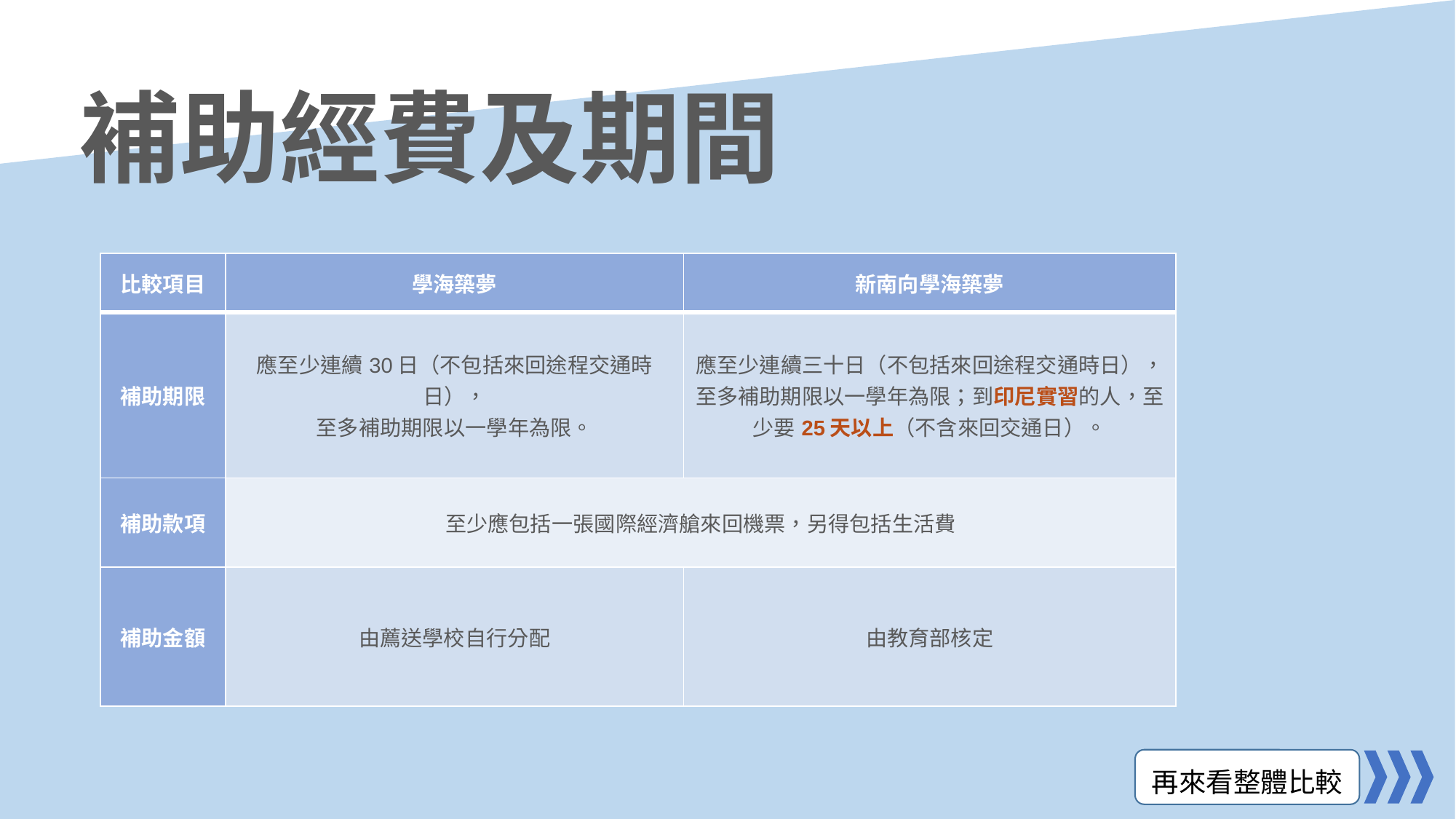

補助經費及期間
| 比較項目 | 學海築夢 | 新南向學海築夢 |
| --- | --- | --- |
| 補助期限 | 應至少連續30日（不包括來回途程交通時日）， 至多補助期限以一學年為限。 | 應至少連續三十日（不包括來回途程交通時日）， 至多補助期限以一學年為限；到印尼實習的人，至少要25天以上（不含來回交通日）。 |
| 補助款項 | 至少應包括一張國際經濟艙來回機票，另得包括生活費 |  |
| 補助金額 | 由薦送學校自行分配 | 由教育部核定 |

再來看整體比較